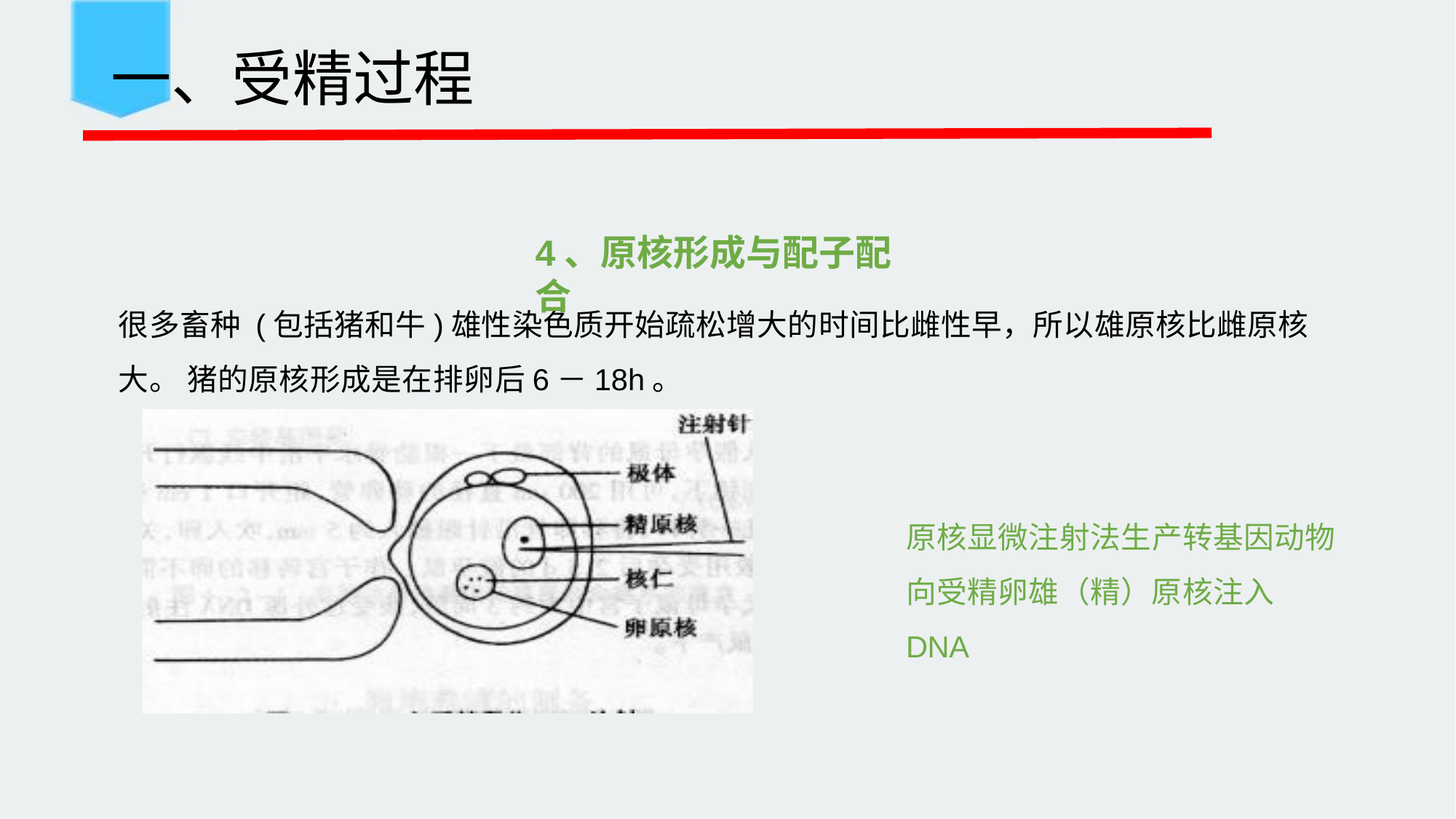

一、受精过程
4、原核形成与配子配合
很多畜种 (包括猪和牛)雄性染色质开始疏松增大的时间比雌性早，所以雄原核比雌原核大。 猪的原核形成是在排卵后6－18h。

原核显微注射法生产转基因动物 向受精卵雄（精）原核注入DNA